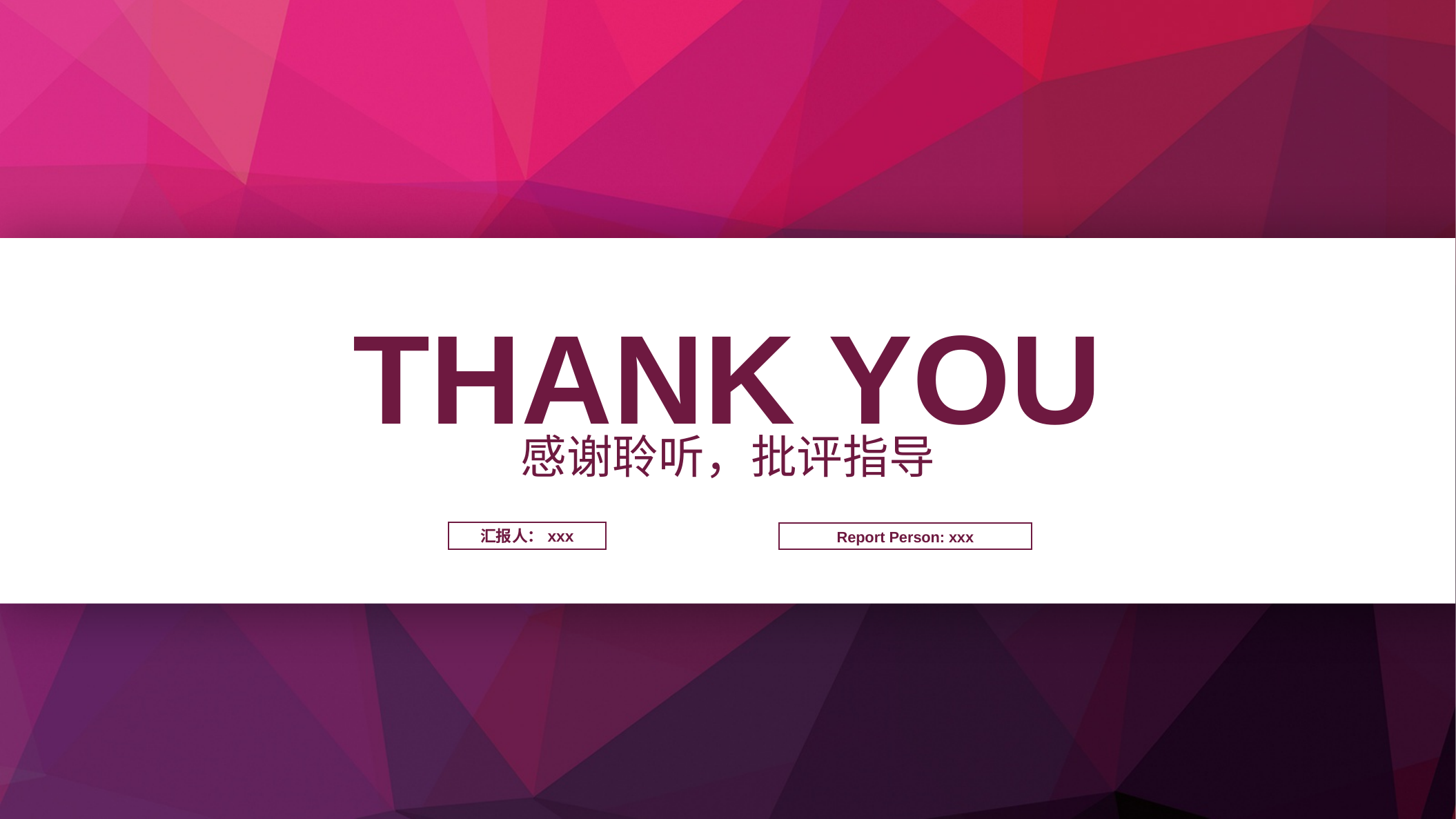

Thank you
感谢聆听，批评指导
汇报人：xxx
Report Person: xxx